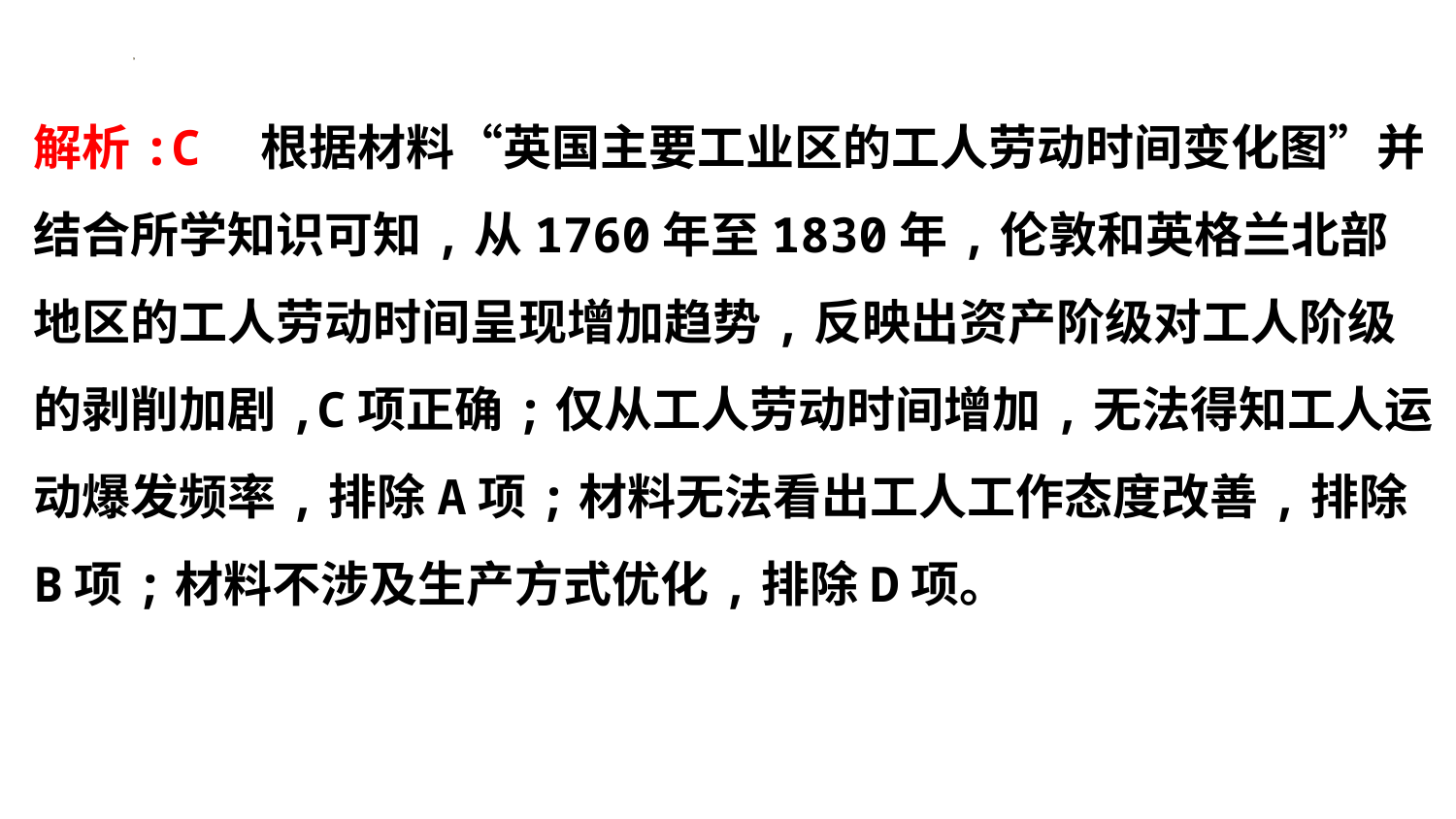

解析:C　根据材料“英国主要工业区的工人劳动时间变化图”并结合所学知识可知,从1760年至1830年,伦敦和英格兰北部地区的工人劳动时间呈现增加趋势,反映出资产阶级对工人阶级的剥削加剧,C项正确;仅从工人劳动时间增加,无法得知工人运动爆发频率,排除A项;材料无法看出工人工作态度改善,排除B项;材料不涉及生产方式优化,排除D项。